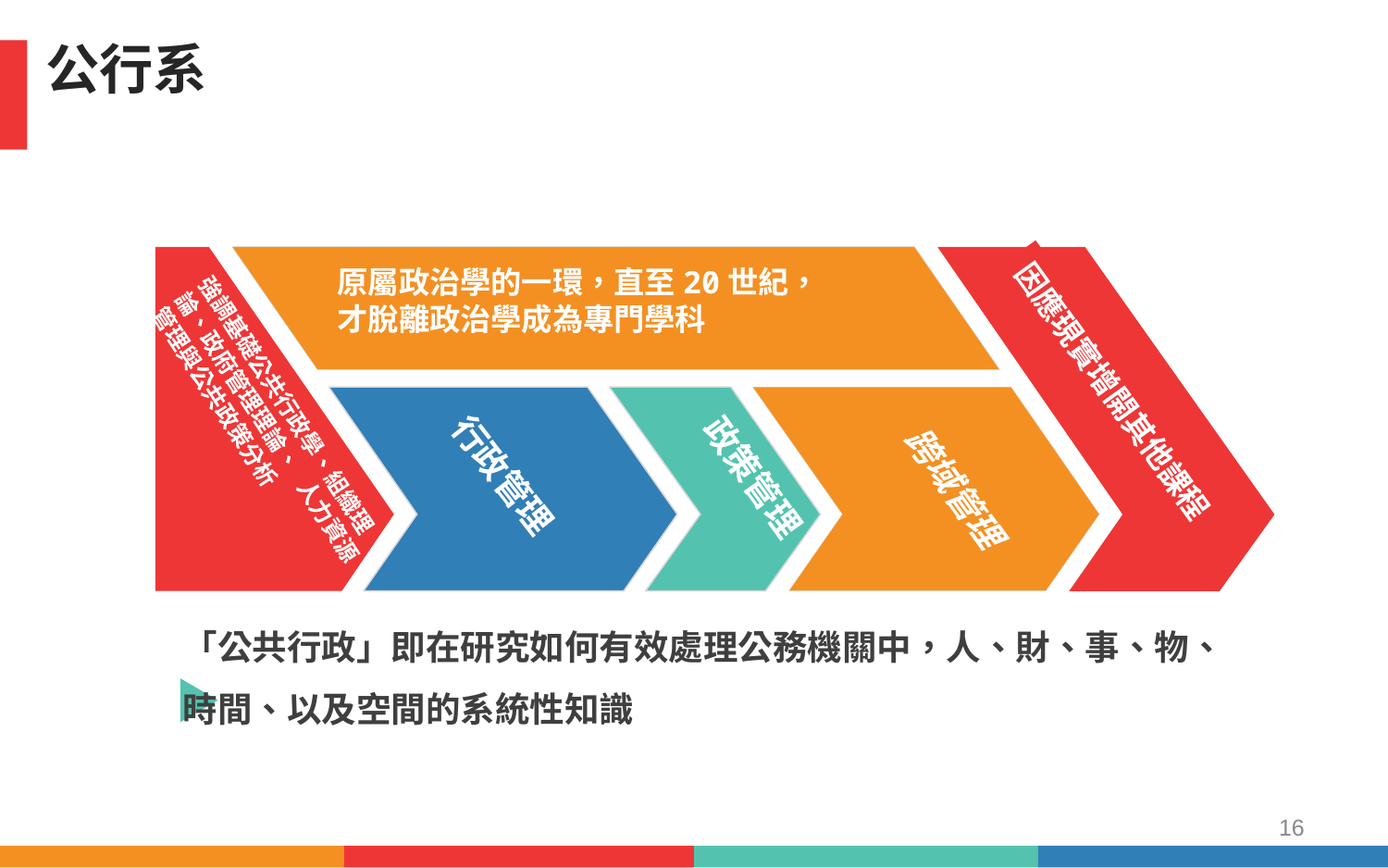

公行系

因應現實增開其他課程

原屬政治學的一環，直至20世紀，
才脫離政治學成為專門學科

強調基礎公共行政學、組織理論、政府管理理論、   人力資源管理與公共政策分析

政策管理

跨域管理
行政管理
「公共行政」即在研究如何有效處理公務機關中，人、財、事、物、時間、以及空間的系統性知識

16